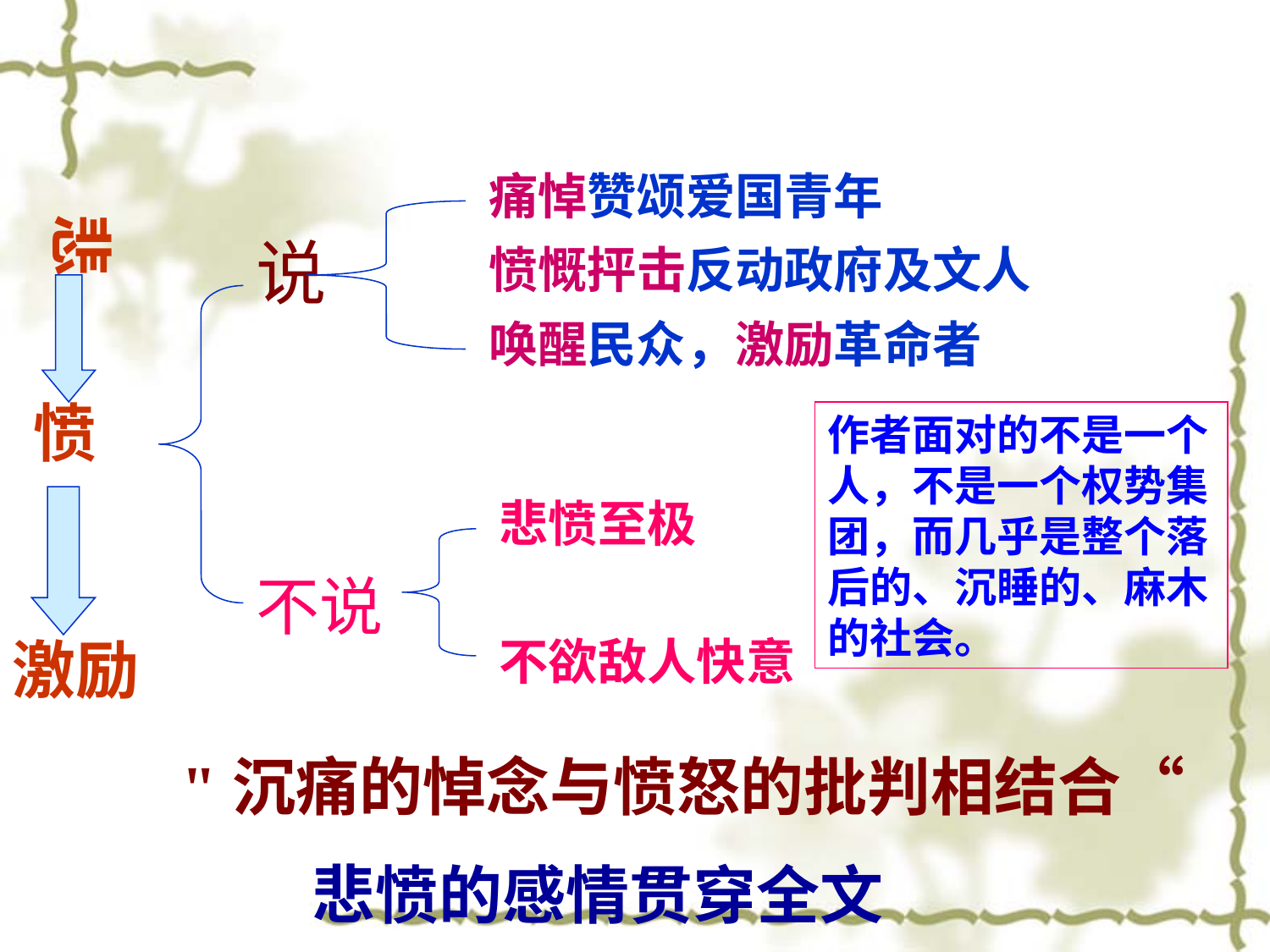

痛悼赞颂爱国青年
悲

说

愤慨抨击反动政府及文人

唤醒民众，激励革命者

愤
作者面对的不是一个人，不是一个权势集团，而几乎是整个落后的、沉睡的、麻木的社会。

悲愤至极

不说

激励
不欲敌人快意
"沉痛的悼念与愤怒的批判相结合“
        悲愤的感情贯穿全文